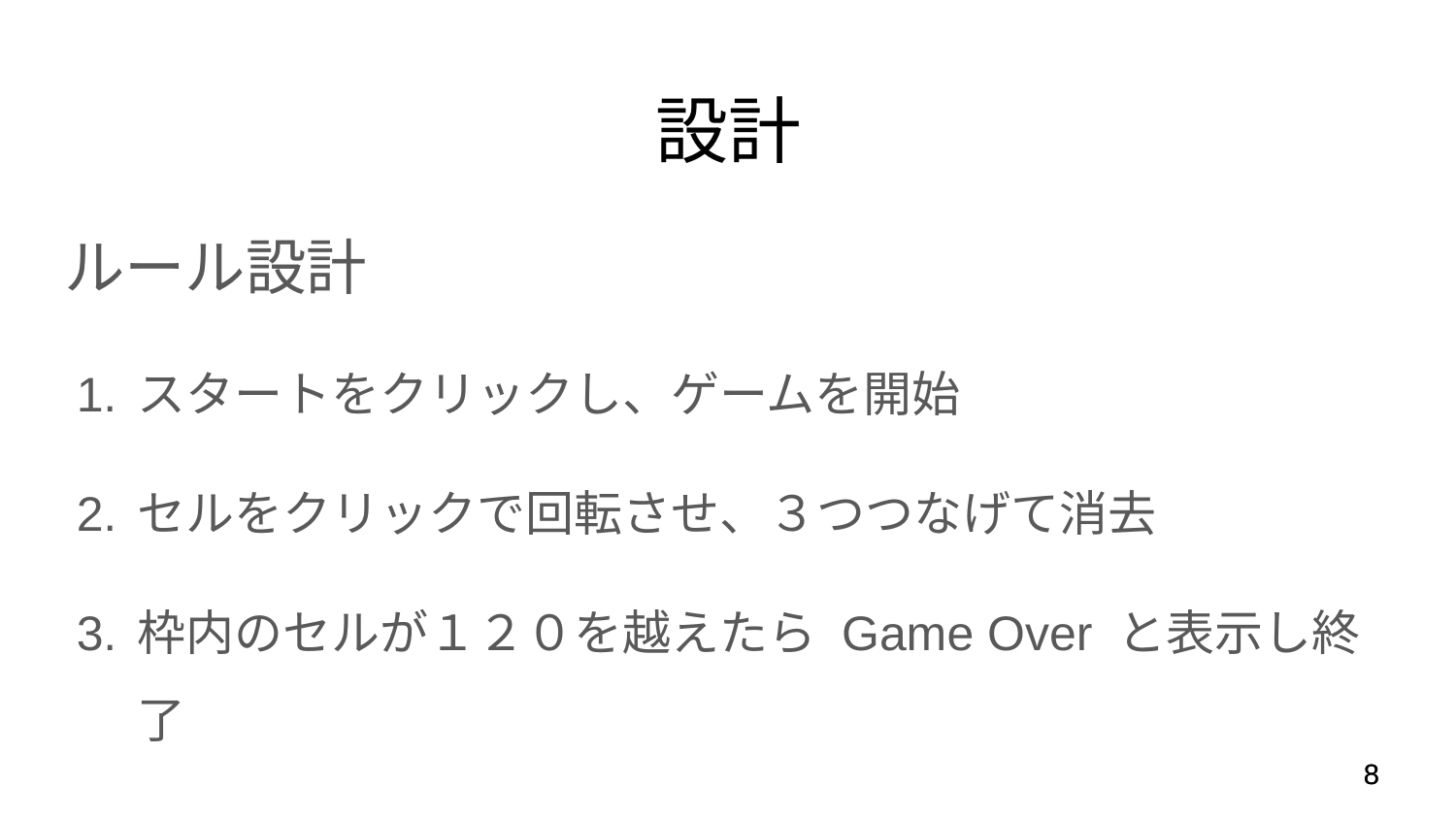

# 設計
ルール設計
スタートをクリックし、ゲームを開始
セルをクリックで回転させ、３つつなげて消去
枠内のセルが１２０を越えたら Game Over と表示し終了

8
8